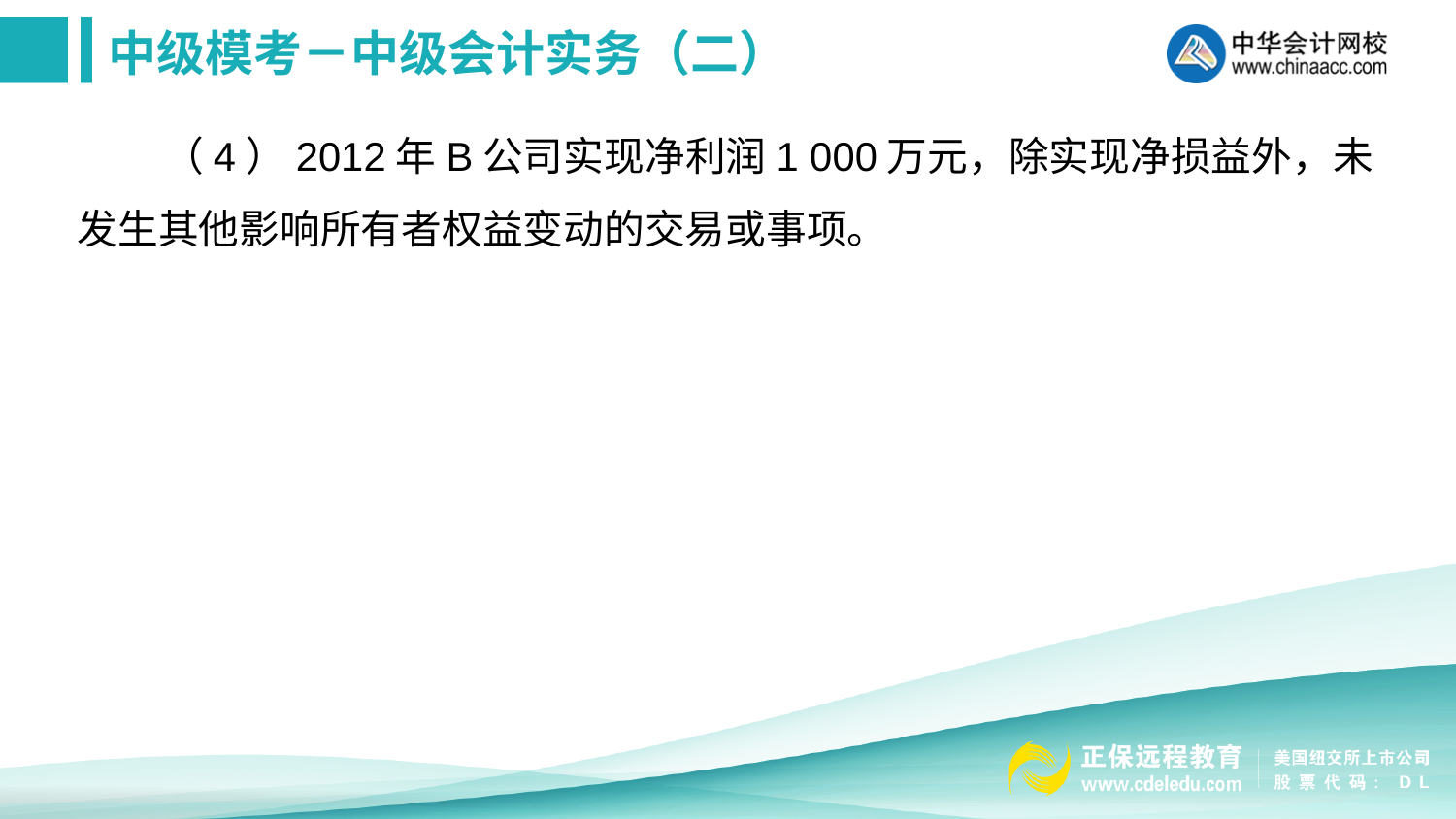

（4）2012年B公司实现净利润1 000万元，除实现净损益外，未发生其他影响所有者权益变动的交易或事项。